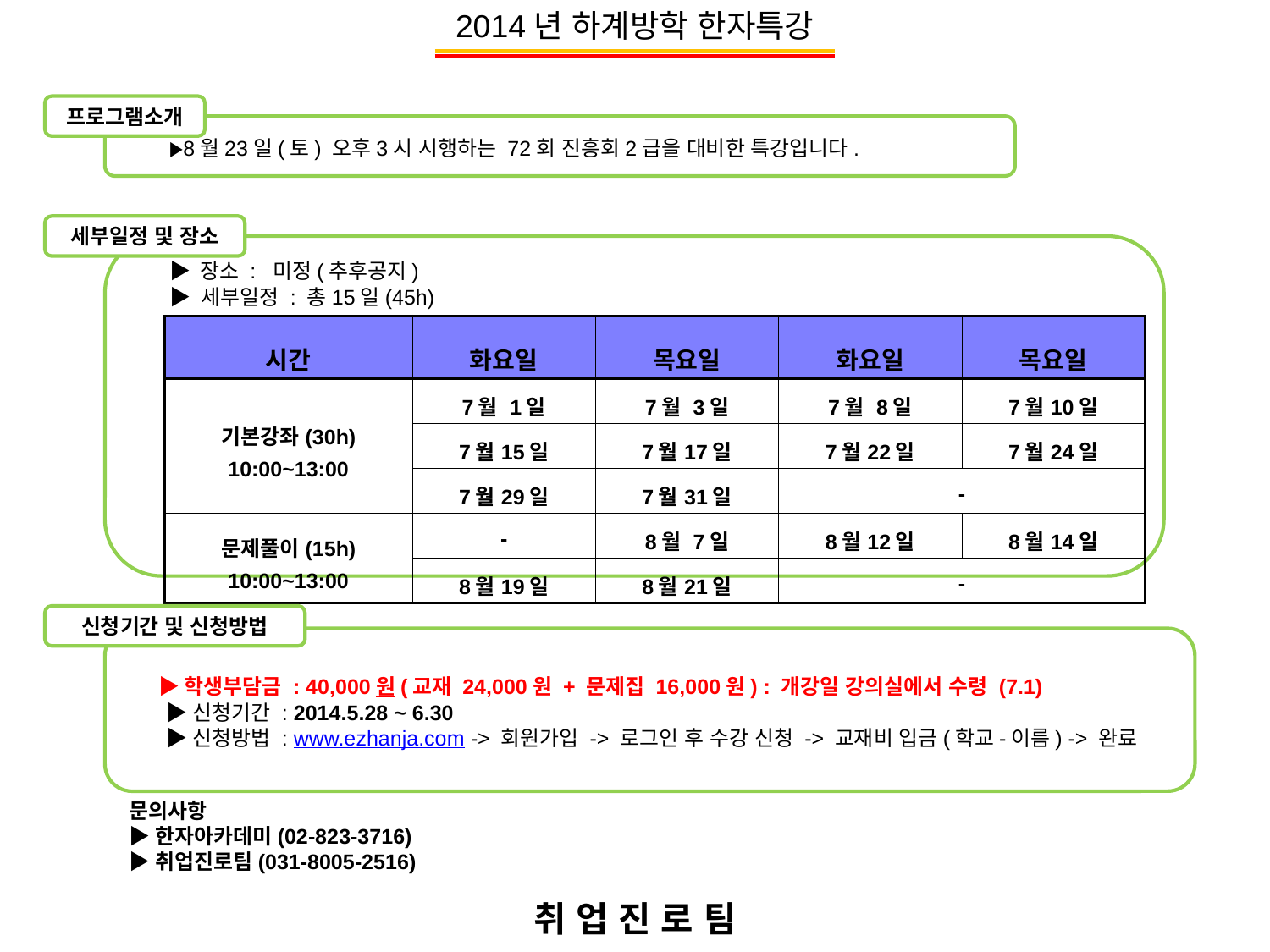

2014년 하계방학 한자특강
프로그램소개
       ▶8월23일(토) 오후3시 시행하는 72회 진흥회2급을 대비한 특강입니다.
세부일정 및 장소

▶ 장소 :  미정(추후공지)
▶ 세부일정 : 총15일(45h)
| 시간 | 화요일 | 목요일 | 화요일 | 목요일 |
| --- | --- | --- | --- | --- |
| 기본강좌(30h) 10:00~13:00 | 7월 1일 | 7월 3일 | 7월 8일 | 7월10일 |
|  | 7월15일 | 7월17일 | 7월22일 | 7월24일 |
|  | 7월29일 | 7월31일 | - |  |
| 문제풀이(15h) 10:00~13:00 | - | 8월 7일 | 8월12일 | 8월14일 |
|  | 8월19일 | 8월21일 | - |  |
신청기간 및 신청방법
      ▶학생부담금 : 40,000원(교재 24,000원 + 문제집 16,000원) : 개강일 강의실에서 수령 (7.1)
       ▶신청기간 : 2014.5.28 ~ 6.30
       ▶신청방법 : www.ezhanja.com -> 회원가입 -> 로그인 후 수강 신청 -> 교재비 입금(학교-이름) -> 완료
문의사항
▶한자아카데미(02-823-3716)
▶취업진로팀(031-8005-2516)
취 업 진 로 팀